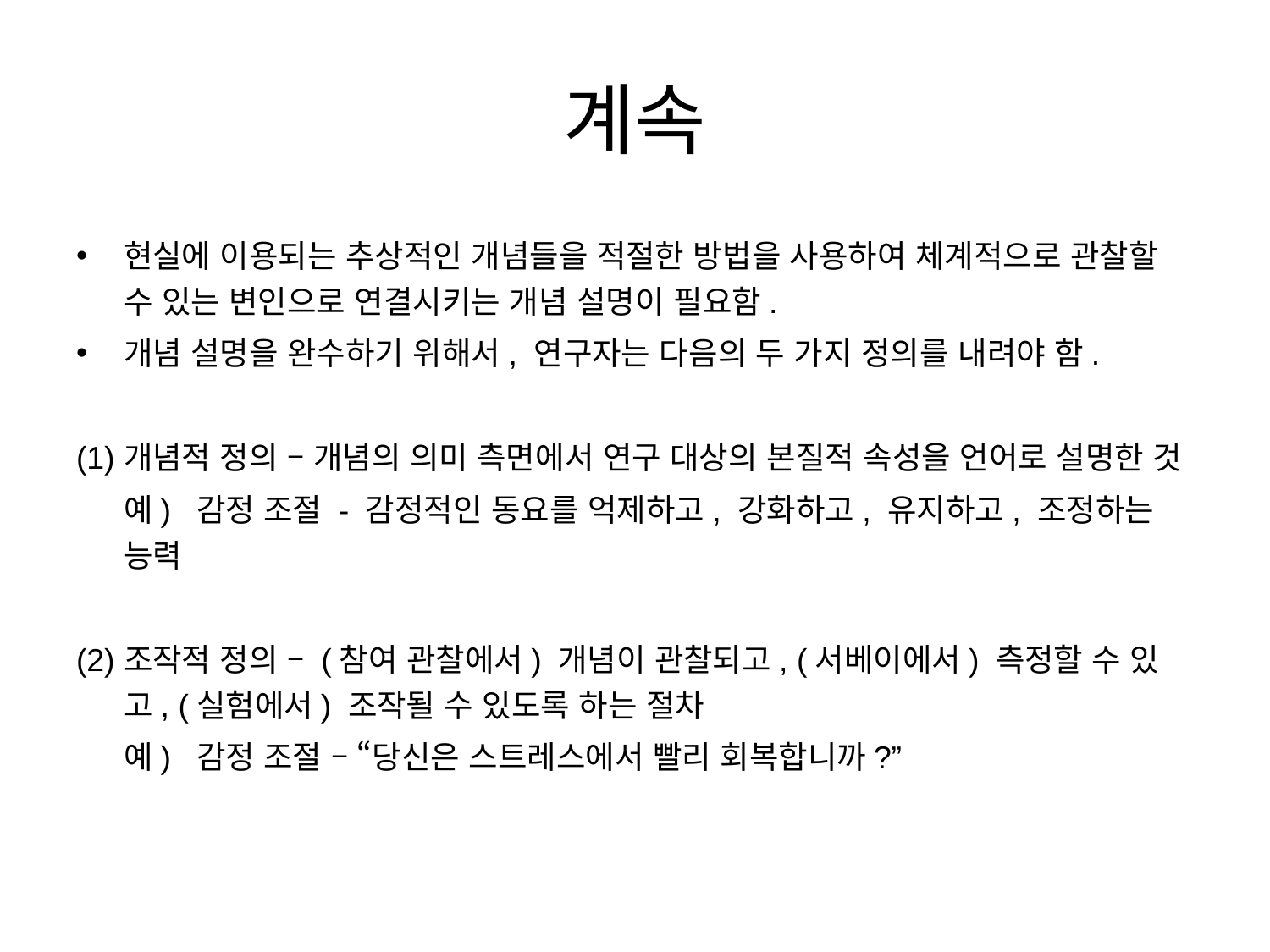

# 계속
현실에 이용되는 추상적인 개념들을 적절한 방법을 사용하여 체계적으로 관찰할 수 있는 변인으로 연결시키는 개념 설명이 필요함.
개념 설명을 완수하기 위해서, 연구자는 다음의 두 가지 정의를 내려야 함.

(1)	개념적 정의 – 개념의 의미 측면에서 연구 대상의 본질적 속성을 언어로 설명한 것
	예)  감정 조절 - 감정적인 동요를 억제하고, 강화하고, 유지하고, 조정하는 능력

(2)	조작적 정의 – (참여 관찰에서) 개념이 관찰되고, (서베이에서) 측정할 수 있고, (실험에서) 조작될 수 있도록 하는 절차
	예)  감정 조절 – “당신은 스트레스에서 빨리 회복합니까?”